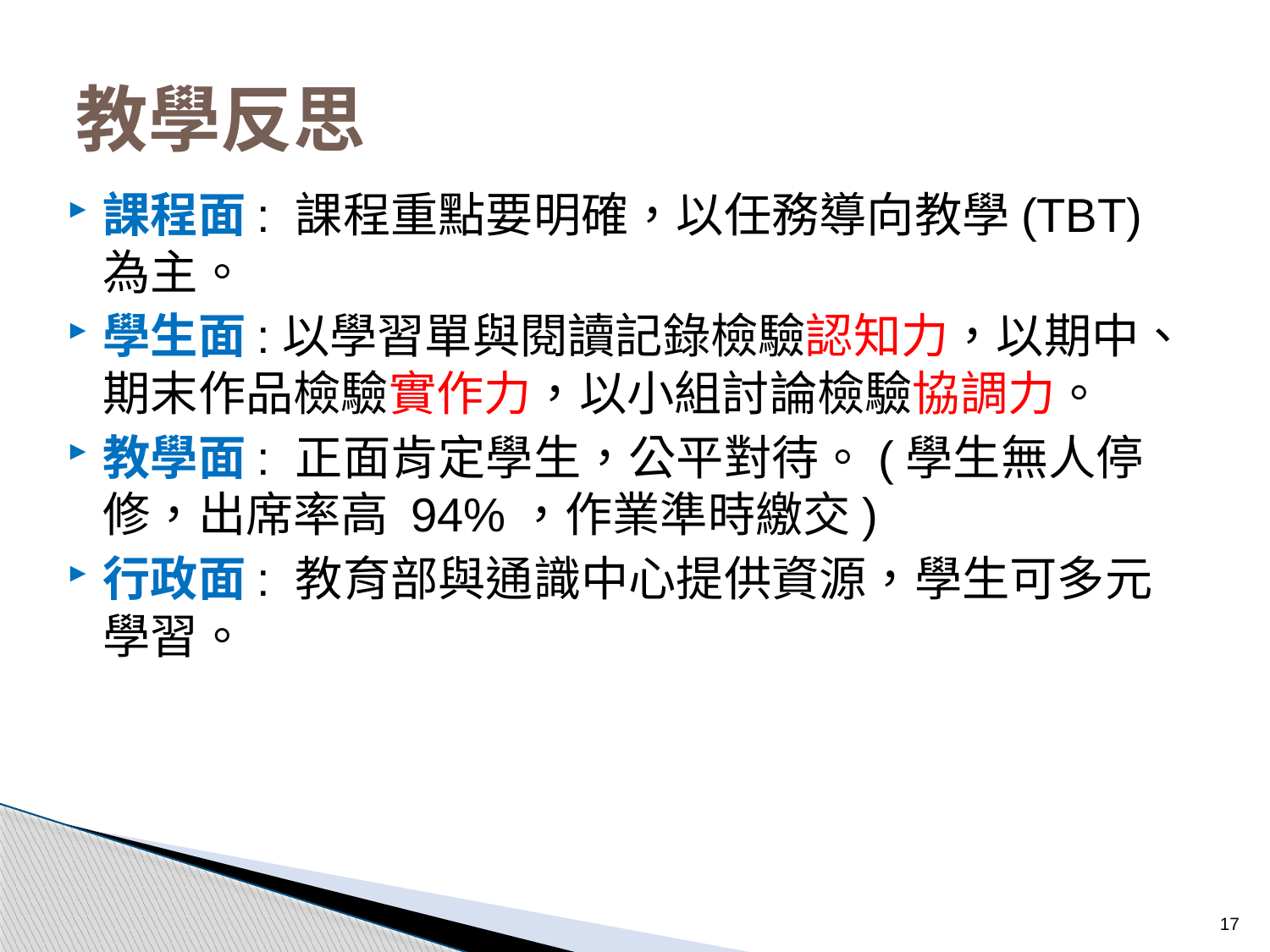

# 教學反思
課程面: 課程重點要明確，以任務導向教學(TBT)為主。
學生面:以學習單與閱讀記錄檢驗認知力，以期中、期末作品檢驗實作力，以小組討論檢驗協調力。
教學面: 正面肯定學生，公平對待。(學生無人停修，出席率高 94%，作業準時繳交)
行政面: 教育部與通識中心提供資源，學生可多元學習。
17